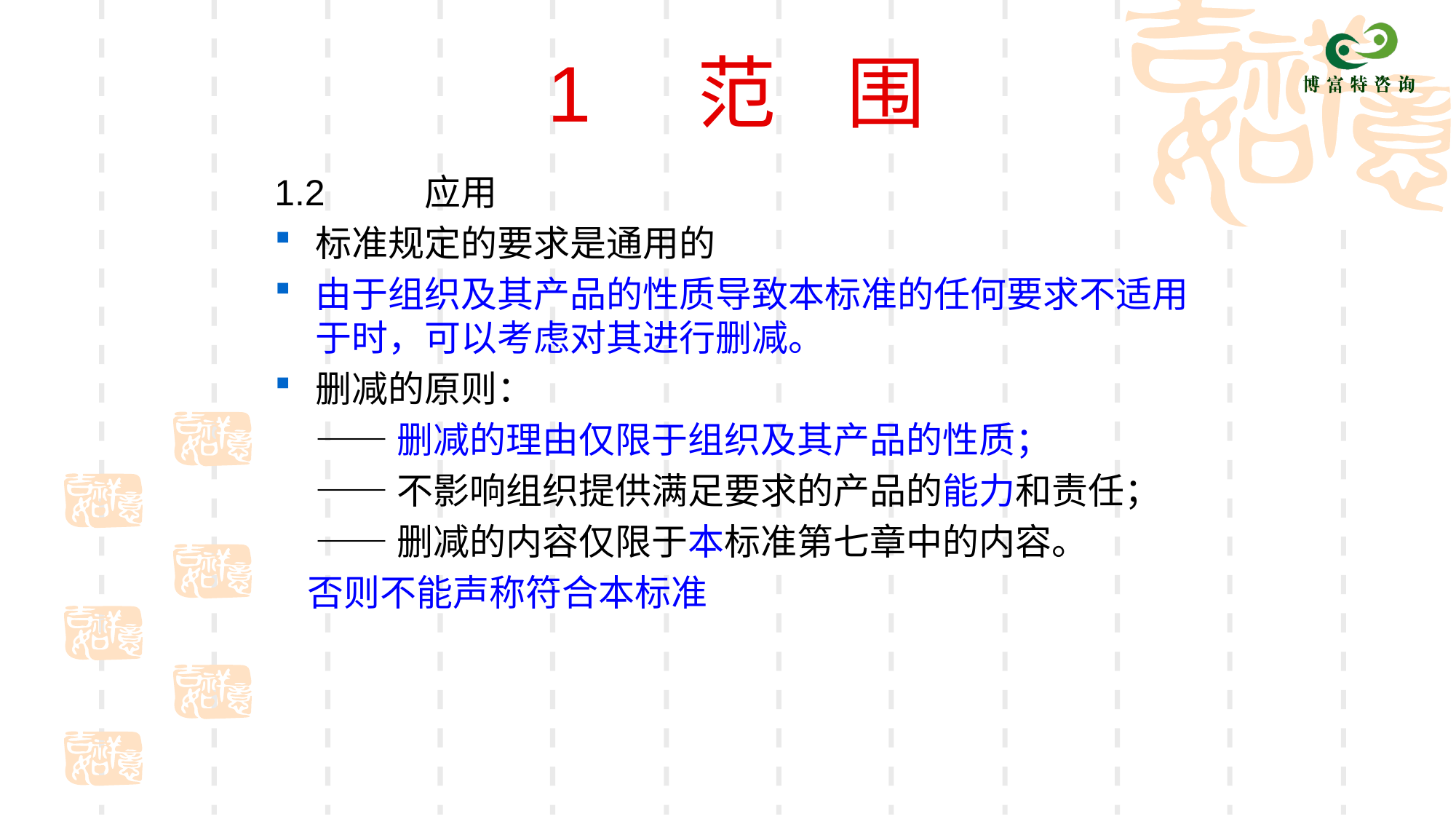

# 1    范    围
1.2	应用
标准规定的要求是通用的
由于组织及其产品的性质导致本标准的任何要求不适用于时，可以考虑对其进行删减。
删减的原则：
	——删减的理由仅限于组织及其产品的性质；
	——不影响组织提供满足要求的产品的能力和责任；
	——删减的内容仅限于本标准第七章中的内容。
   否则不能声称符合本标准